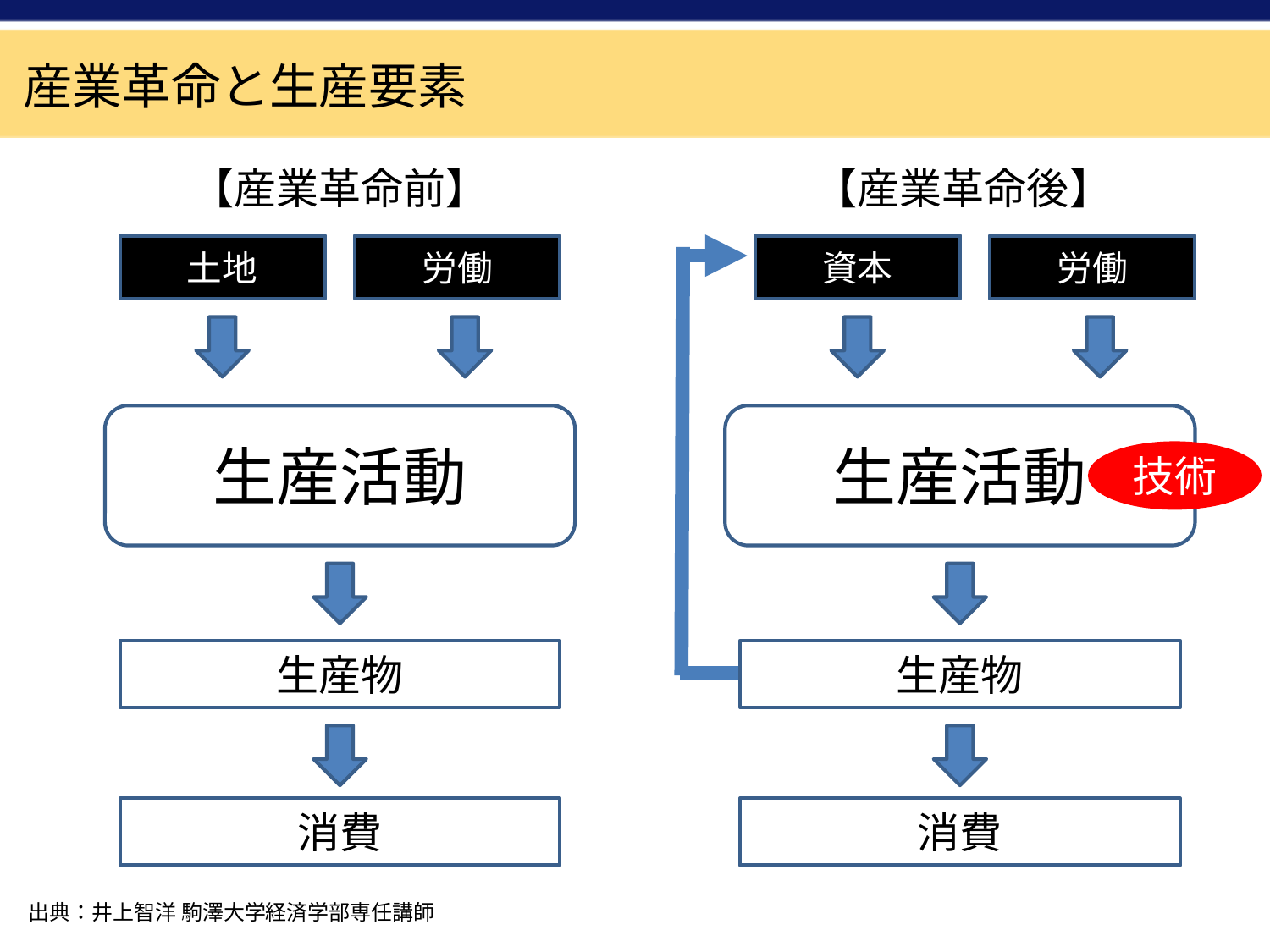

産業革命と生産要素
【産業革命前】
【産業革命後】
土地
労働
資本
労働

生産活動
生産活動
技術

生産物
生産物

消費
消費
出典：井上智洋 駒澤大学経済学部専任講師